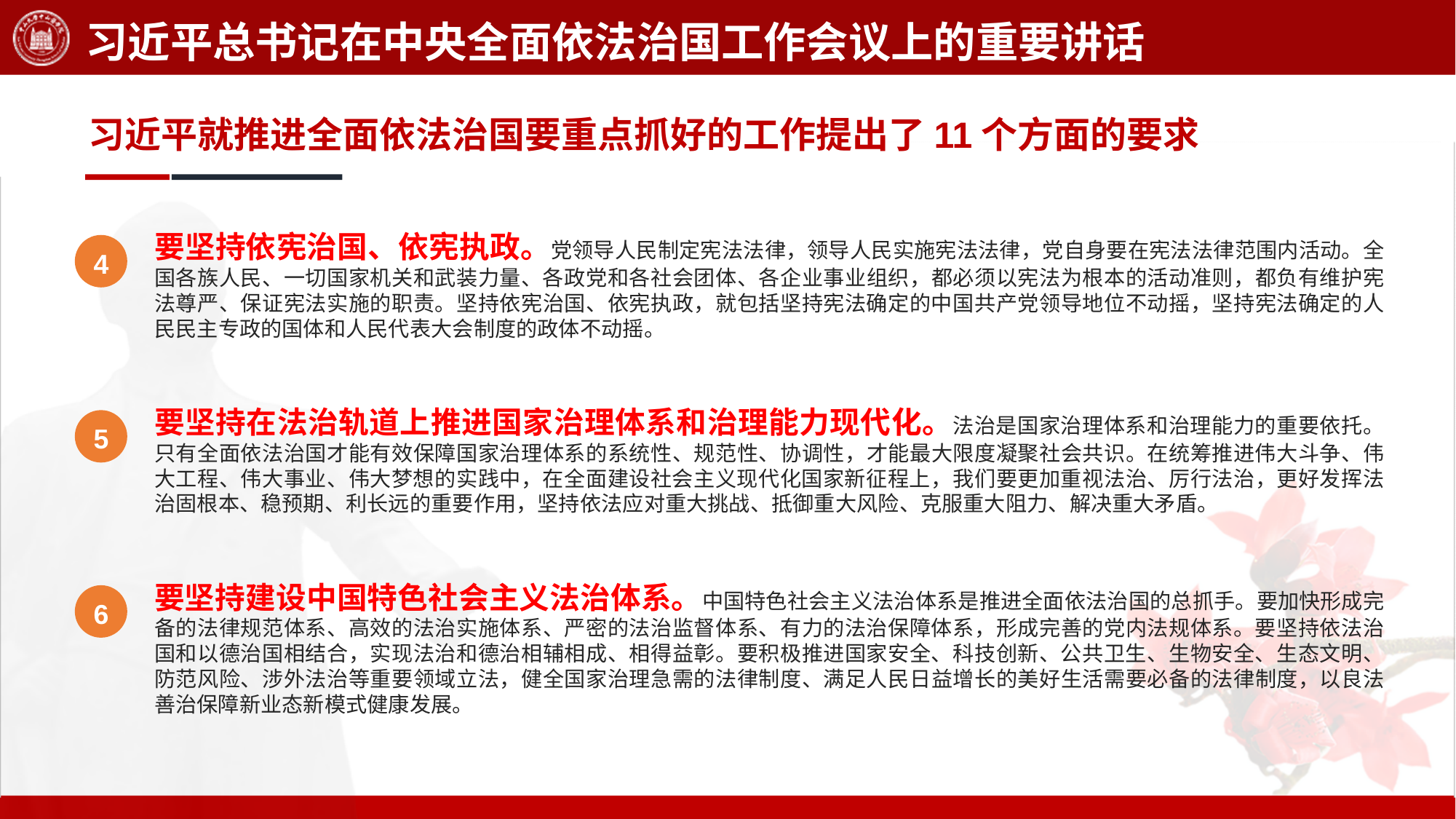

习近平总书记在中央全面依法治国工作会议上的重要讲话
习近平就推进全面依法治国要重点抓好的工作提出了11个方面的要求

要坚持依宪治国、依宪执政。党领导人民制定宪法法律，领导人民实施宪法法律，党自身要在宪法法律范围内活动。全国各族人民、一切国家机关和武装力量、各政党和各社会团体、各企业事业组织，都必须以宪法为根本的活动准则，都负有维护宪法尊严、保证宪法实施的职责。坚持依宪治国、依宪执政，就包括坚持宪法确定的中国共产党领导地位不动摇，坚持宪法确定的人民民主专政的国体和人民代表大会制度的政体不动摇。
4
要坚持在法治轨道上推进国家治理体系和治理能力现代化。法治是国家治理体系和治理能力的重要依托。只有全面依法治国才能有效保障国家治理体系的系统性、规范性、协调性，才能最大限度凝聚社会共识。在统筹推进伟大斗争、伟大工程、伟大事业、伟大梦想的实践中，在全面建设社会主义现代化国家新征程上，我们要更加重视法治、厉行法治，更好发挥法治固根本、稳预期、利长远的重要作用，坚持依法应对重大挑战、抵御重大风险、克服重大阻力、解决重大矛盾。
5
要坚持建设中国特色社会主义法治体系。中国特色社会主义法治体系是推进全面依法治国的总抓手。要加快形成完备的法律规范体系、高效的法治实施体系、严密的法治监督体系、有力的法治保障体系，形成完善的党内法规体系。要坚持依法治国和以德治国相结合，实现法治和德治相辅相成、相得益彰。要积极推进国家安全、科技创新、公共卫生、生物安全、生态文明、防范风险、涉外法治等重要领域立法，健全国家治理急需的法律制度、满足人民日益增长的美好生活需要必备的法律制度，以良法善治保障新业态新模式健康发展。
6